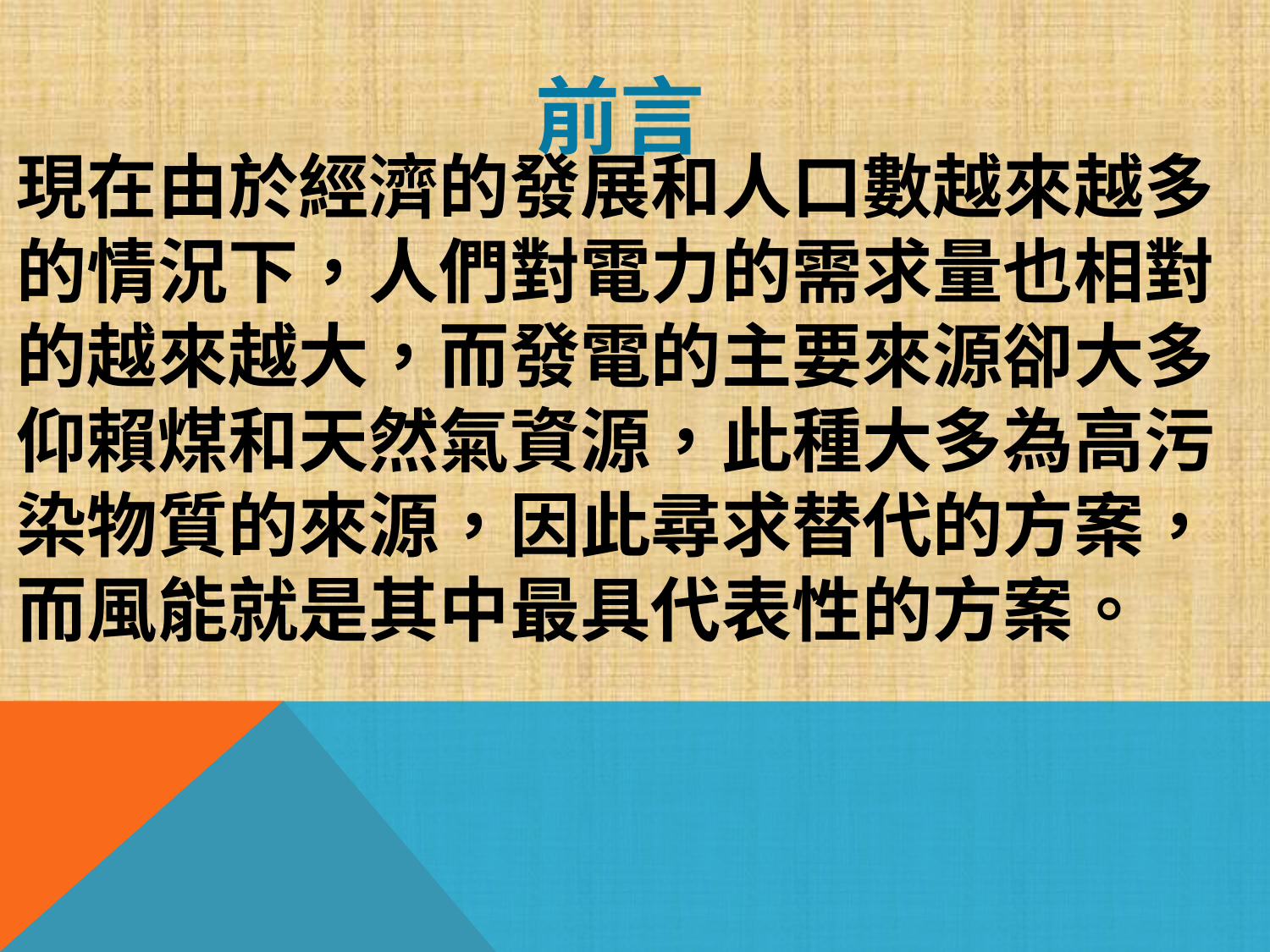

# 前言
現在由於經濟的發展和人口數越來越多的情況下，人們對電力的需求量也相對的越來越大，而發電的主要來源卻大多仰賴煤和天然氣資源，此種大多為高污染物質的來源，因此尋求替代的方案，而風能就是其中最具代表性的方案。